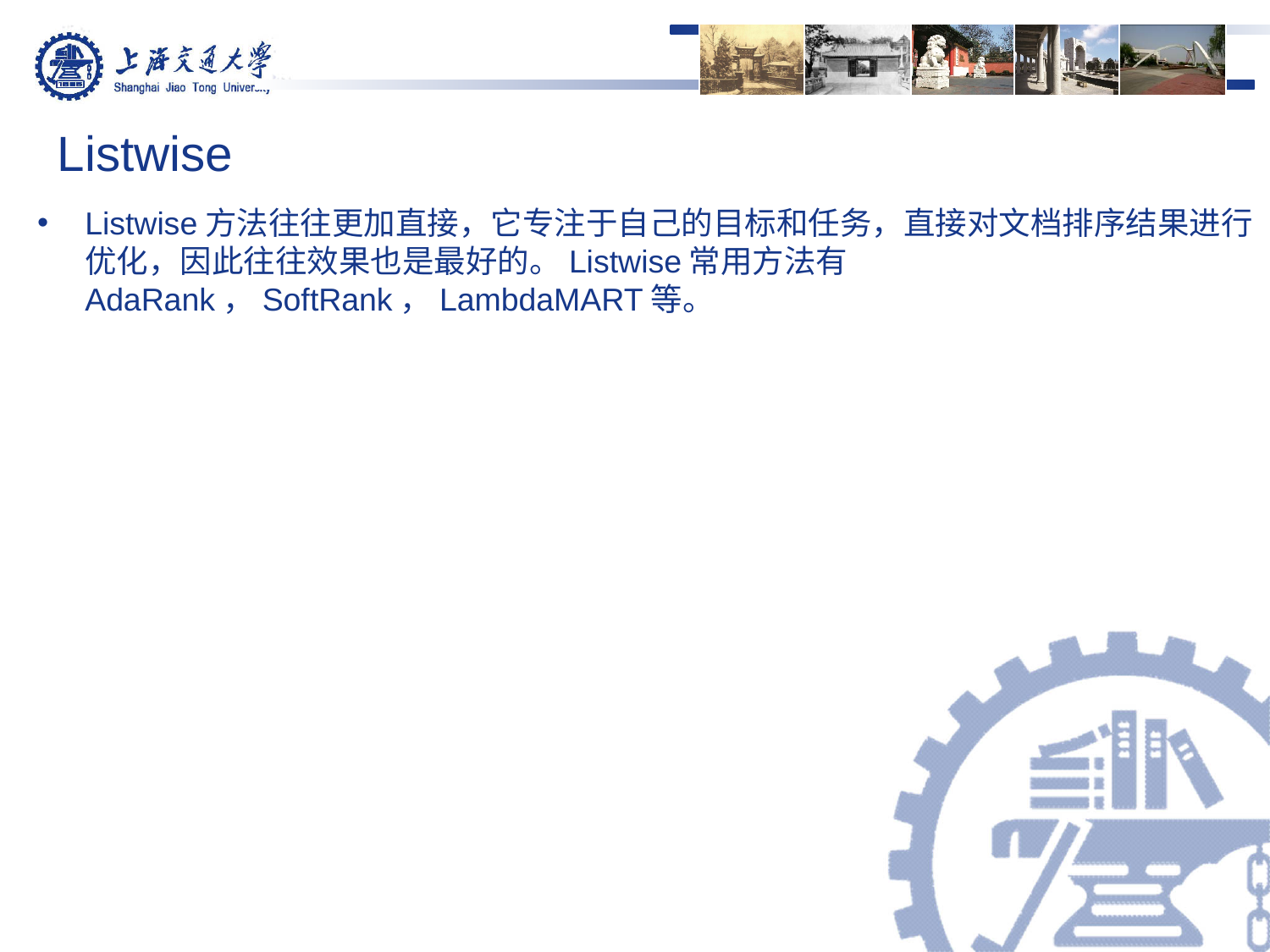

Listwise
Listwise方法往往更加直接，它专注于自己的目标和任务，直接对文档排序结果进行优化，因此往往效果也是最好的。Listwise常用方法有AdaRank，SoftRank，LambdaMART等。